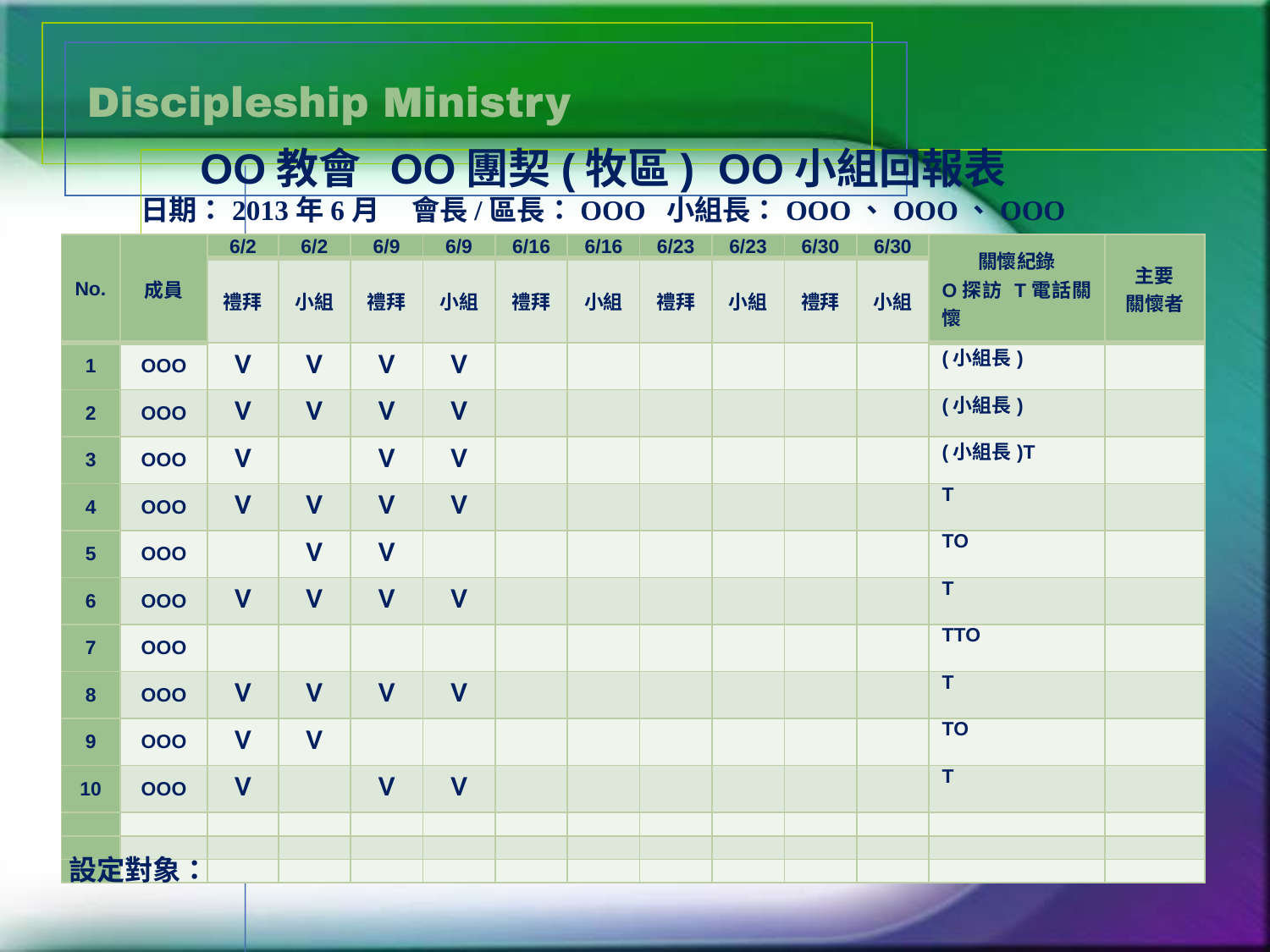

# Discipleship Ministry
OO教會  OO團契(牧區)  OO小組回報表
日期：2013年6月     會長/區長：OOO  小組長：OOO、OOO、OOO
| No. | 成員 | 6/2 | 6/2 | 6/9 | 6/9 | 6/16 | 6/16 | 6/23 | 6/23 | 6/30 | 6/30 | 關懷紀錄 O探訪 T電話關懷 | 主要 關懷者 |
| --- | --- | --- | --- | --- | --- | --- | --- | --- | --- | --- | --- | --- | --- |
|  |  | 禮拜 | 小組 | 禮拜 | 小組 | 禮拜 | 小組 | 禮拜 | 小組 | 禮拜 | 小組 |  |  |
| 1 | OOO | V | V | V | V |  |  |  |  |  |  | (小組長) |  |
| 2 | OOO | V | V | V | V |  |  |  |  |  |  | (小組長) |  |
| 3 | OOO | V |  | V | V |  |  |  |  |  |  | (小組長)T |  |
| 4 | OOO | V | V | V | V |  |  |  |  |  |  | T |  |
| 5 | OOO |  | V | V |  |  |  |  |  |  |  | TO |  |
| 6 | OOO | V | V | V | V |  |  |  |  |  |  | T |  |
| 7 | OOO |  |  |  |  |  |  |  |  |  |  | TTO |  |
| 8 | OOO | V | V | V | V |  |  |  |  |  |  | T |  |
| 9 | OOO | V | V |  |  |  |  |  |  |  |  | TO |  |
| 10 | OOO | V |  | V | V |  |  |  |  |  |  | T |  |
|  |  |  |  |  |  |  |  |  |  |  |  |  |  |
|  |  |  |  |  |  |  |  |  |  |  |  |  |  |
|  |  |  |  |  |  |  |  |  |  |  |  |  |  |

設定對象：